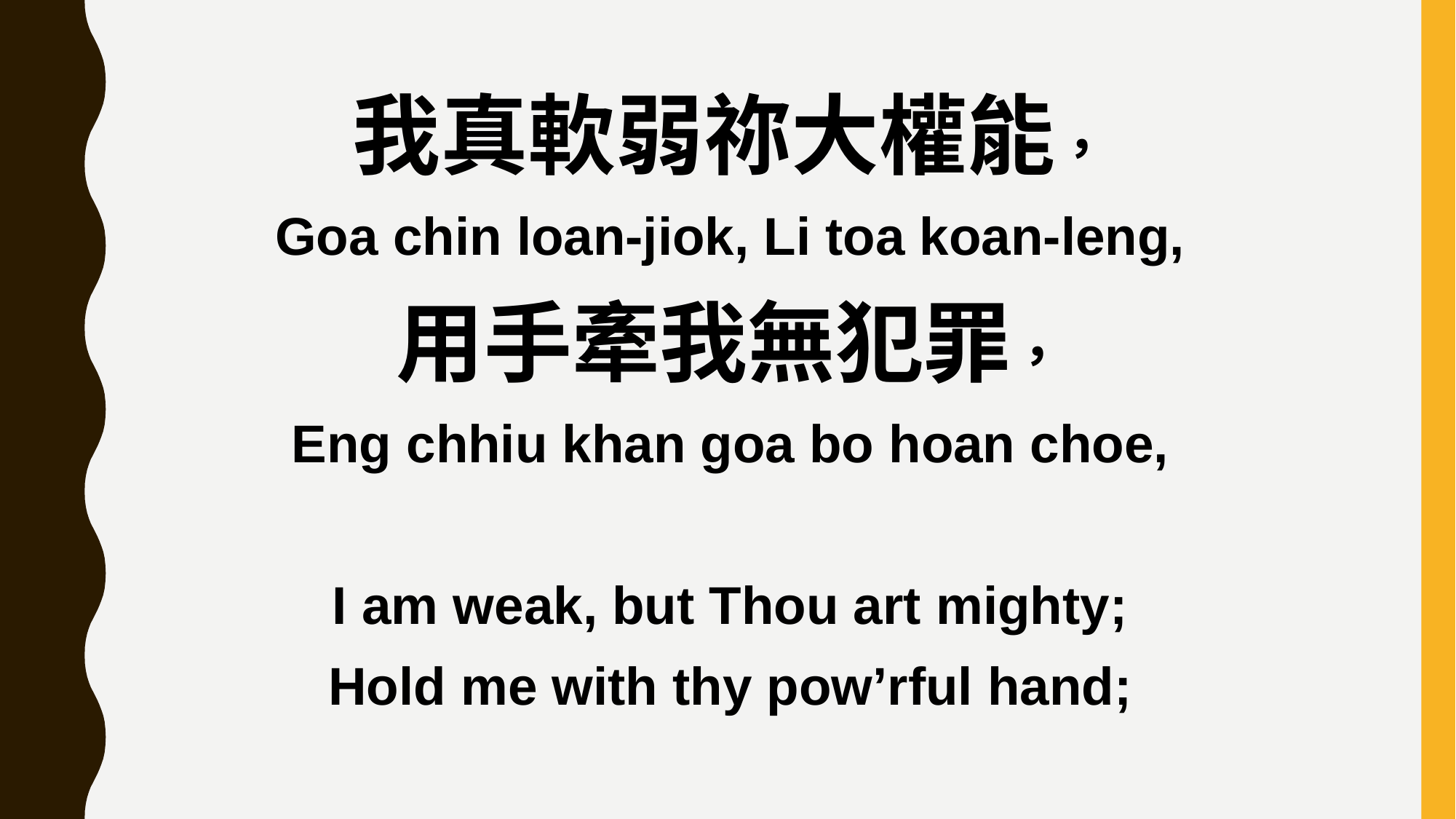

我真軟弱祢大權能，
Goa chin loan-jiok, Li toa koan-leng,
用手牽我無犯罪，
Eng chhiu khan goa bo hoan choe,

I am weak, but Thou art mighty;
Hold me with thy pow’rful hand;